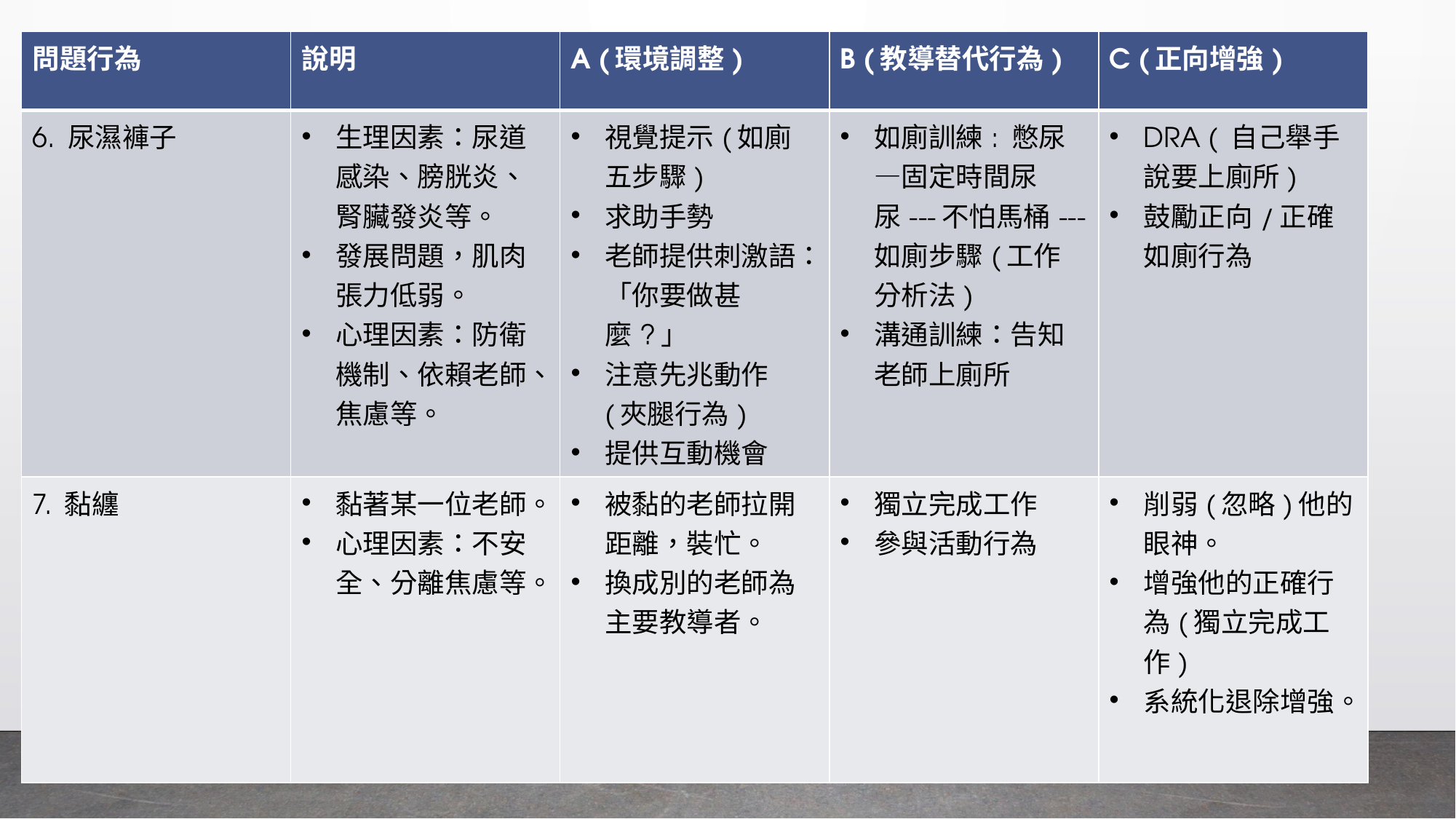

| 問題行為 | 說明 | A (環境調整) | B (教導替代行為) | C (正向增強) |
| --- | --- | --- | --- | --- |
| 6. 尿濕褲子 | 生理因素：尿道感染、膀胱炎、腎臟發炎等。 發展問題，肌肉張力低弱。 心理因素：防衛機制、依賴老師、焦慮等。 | 視覺提示(如廁五步驟) 求助手勢 老師提供刺激語：「你要做甚麼?」 注意先兆動作(夾腿行為) 提供互動機會 | 如廁訓練: 憋尿—固定時間尿尿---不怕馬桶---如廁步驟(工作分析法) 溝通訓練：告知老師上廁所 | DRA ( 自己舉手說要上廁所) 鼓勵正向/正確如廁行為 |
| 7. 黏纏 | 黏著某一位老師。 心理因素：不安全、分離焦慮等。 | 被黏的老師拉開距離，裝忙。 換成別的老師為主要教導者。 | 獨立完成工作 參與活動行為 | 削弱(忽略)他的眼神。 增強他的正確行為(獨立完成工作) 系統化退除增強。 |